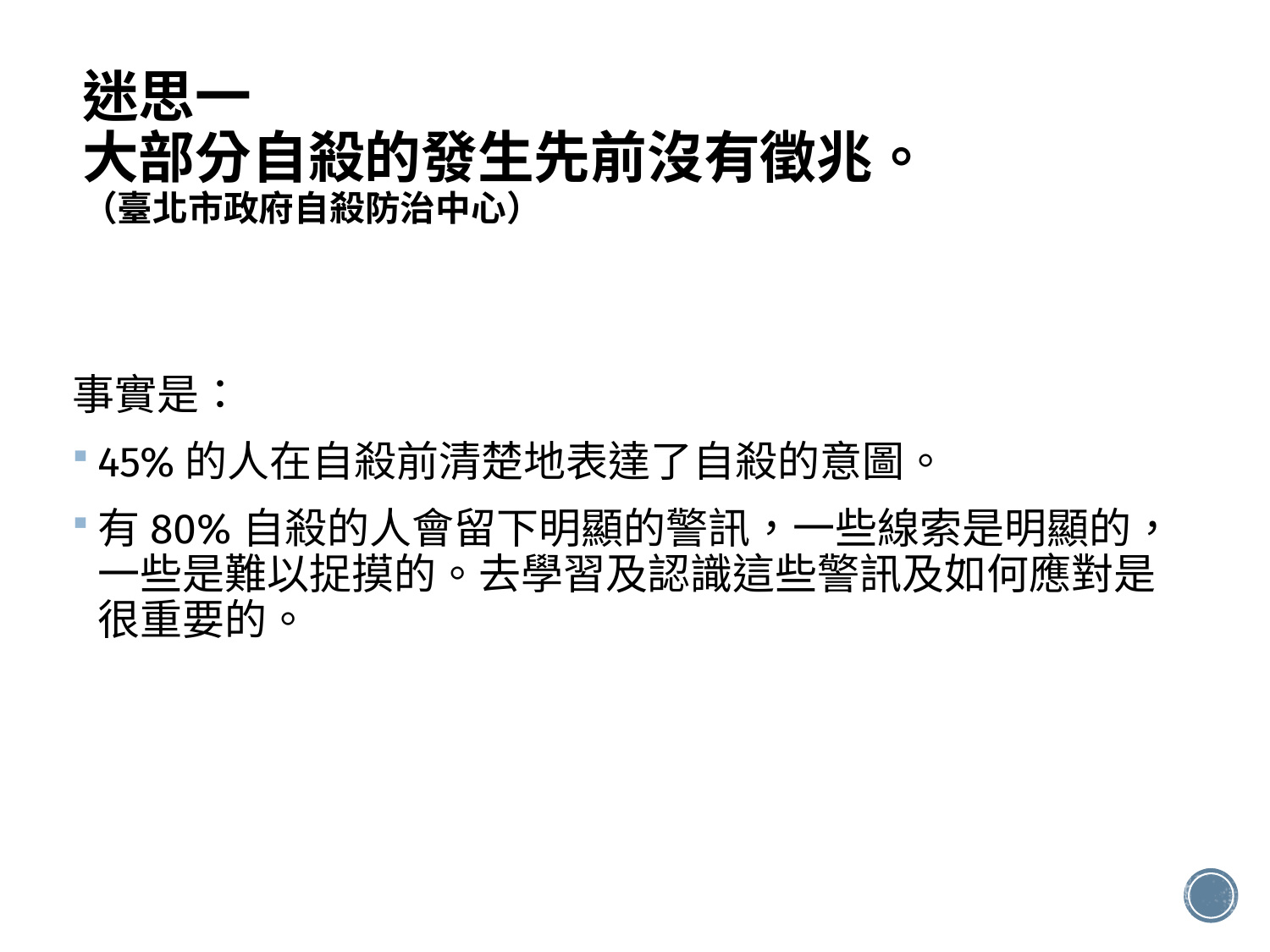

# 迷思一 大部分自殺的發生先前沒有徵兆。 （臺北市政府自殺防治中心）
事實是：
45%的人在自殺前清楚地表達了自殺的意圖。
有80%自殺的人會留下明顯的警訊，一些線索是明顯的，一些是難以捉摸的。去學習及認識這些警訊及如何應對是很重要的。